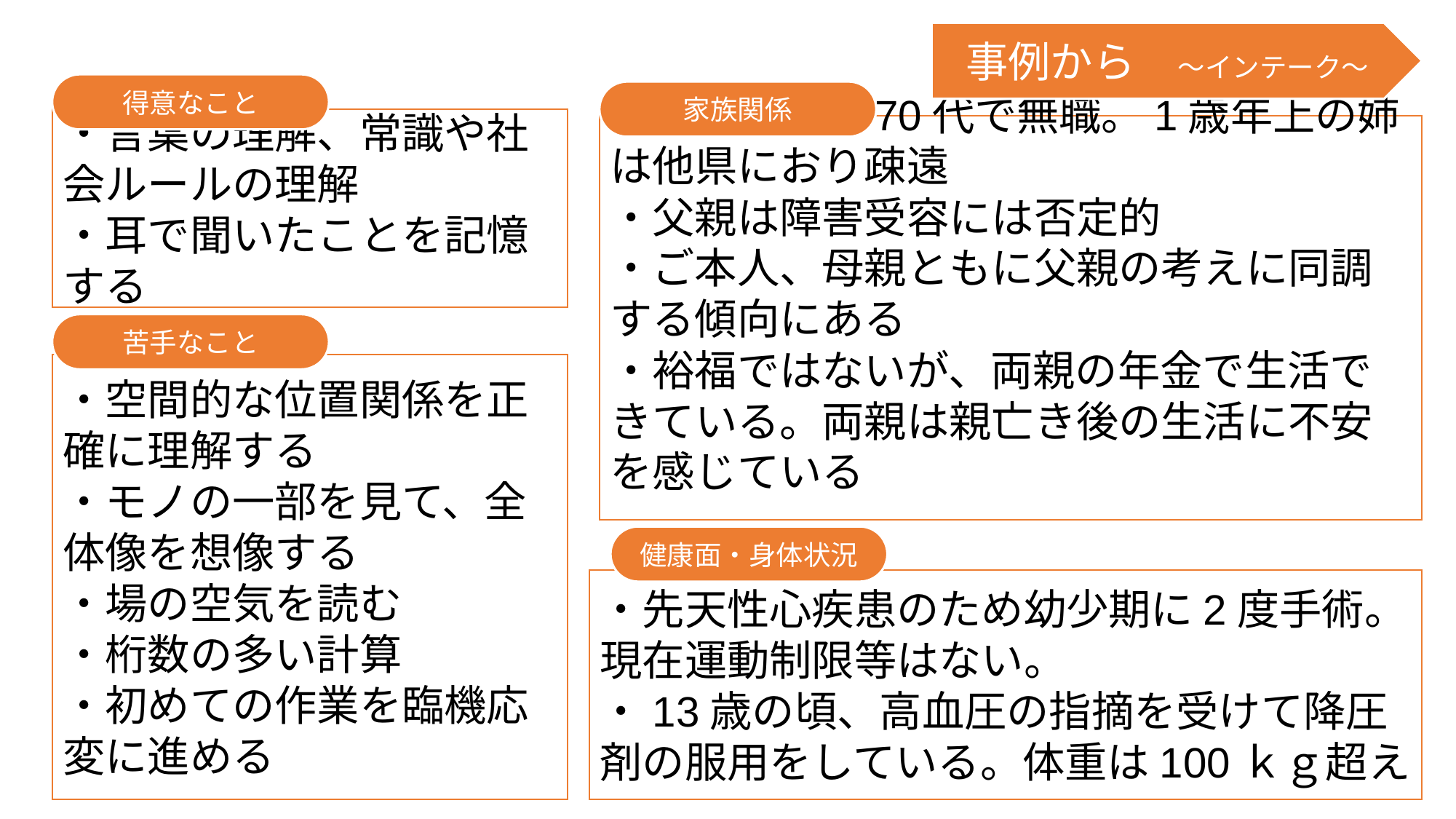

事例から　～インテーク～
得意なこと
家族関係
・言葉の理解、常識や社会ルールの理解
・耳で聞いたことを記憶する
・両親ともに70代で無職。1歳年上の姉は他県におり疎遠
・父親は障害受容には否定的
・ご本人、母親ともに父親の考えに同調する傾向にある
・裕福ではないが、両親の年金で生活できている。両親は親亡き後の生活に不安を感じている
苦手なこと
・空間的な位置関係を正確に理解する
・モノの一部を見て、全体像を想像する
・場の空気を読む
・桁数の多い計算
・初めての作業を臨機応変に進める
健康面・身体状況
・先天性心疾患のため幼少期に2度手術。現在運動制限等はない。
・13歳の頃、高血圧の指摘を受けて降圧剤の服用をしている。体重は100ｋｇ超え